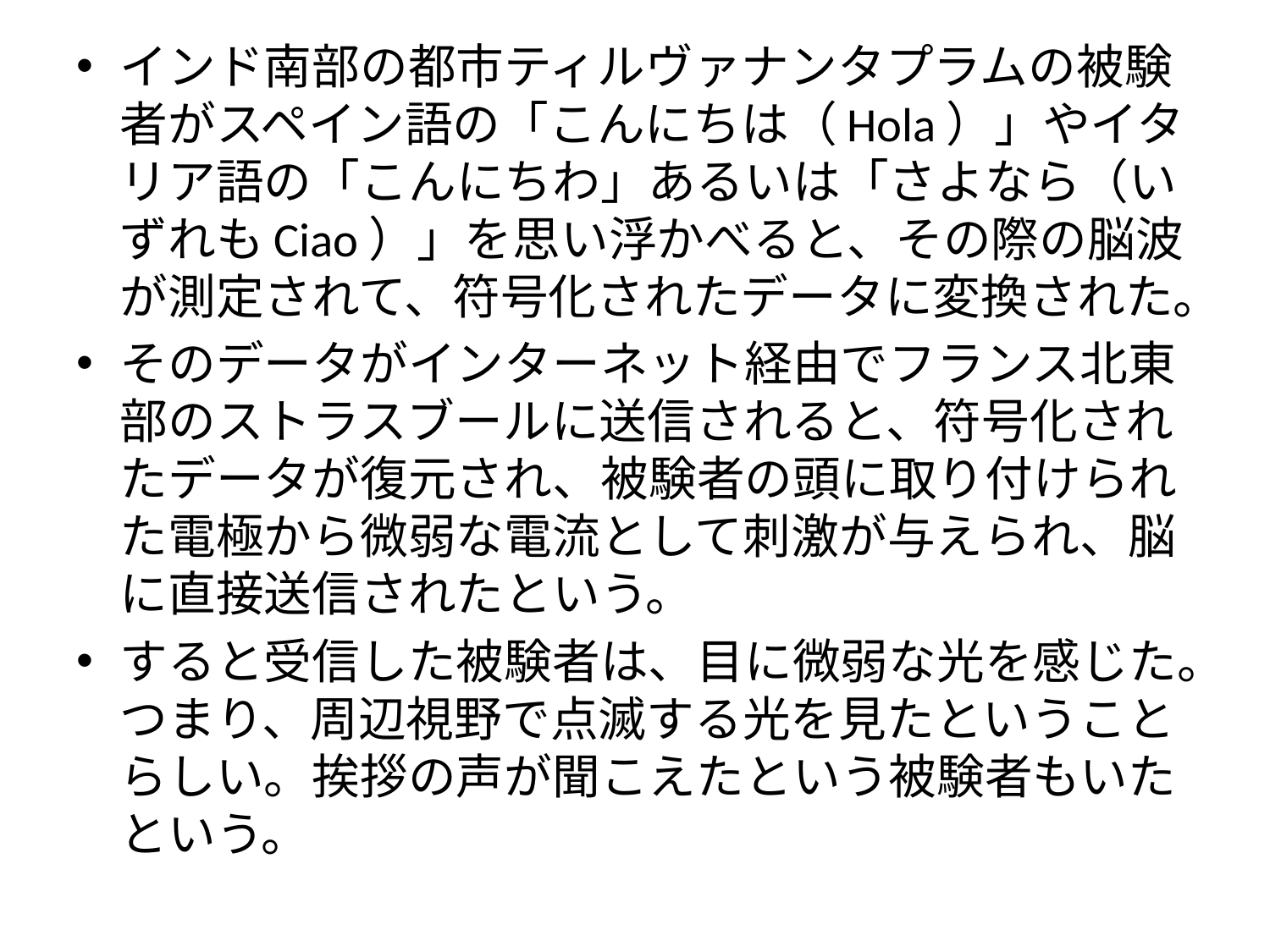

インド南部の都市ティルヴァナンタプラムの被験者がスペイン語の「こんにちは（Hola）」やイタリア語の「こんにちわ」あるいは「さよなら（いずれもCiao）」を思い浮かべると、その際の脳波が測定されて、符号化されたデータに変換された。
そのデータがインターネット経由でフランス北東部のストラスブールに送信されると、符号化されたデータが復元され、被験者の頭に取り付けられた電極から微弱な電流として刺激が与えられ、脳に直接送信されたという。
すると受信した被験者は、目に微弱な光を感じた。つまり、周辺視野で点滅する光を見たということらしい。挨拶の声が聞こえたという被験者もいたという。